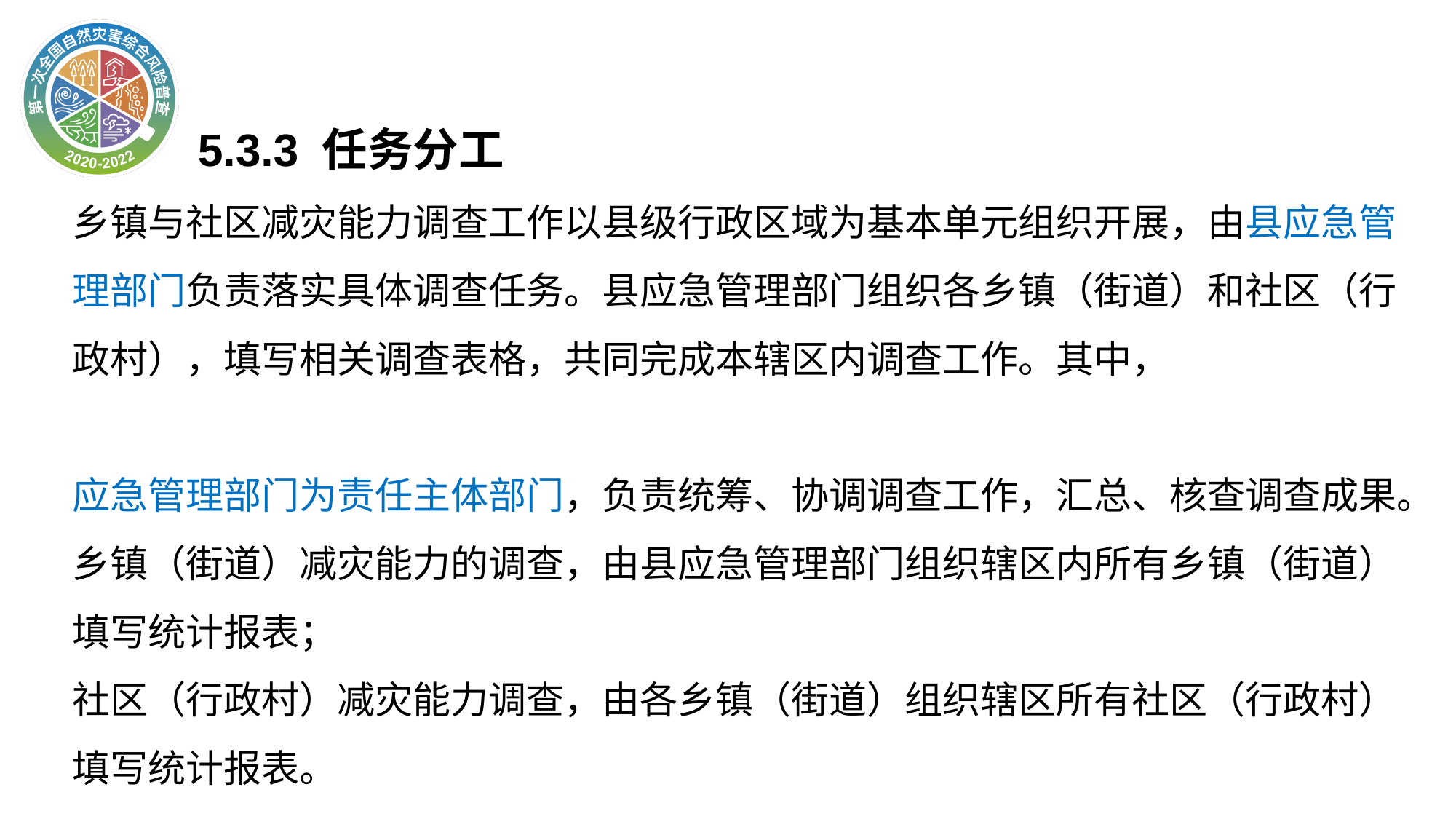

5.3.3 任务分工
乡镇与社区减灾能力调查工作以县级行政区域为基本单元组织开展，由县应急管理部门负责落实具体调查任务。县应急管理部门组织各乡镇（街道）和社区（行政村），填写相关调查表格，共同完成本辖区内调查工作。其中，

应急管理部门为责任主体部门，负责统筹、协调调查工作，汇总、核查调查成果。
乡镇（街道）减灾能力的调查，由县应急管理部门组织辖区内所有乡镇（街道）填写统计报表；
社区（行政村）减灾能力调查，由各乡镇（街道）组织辖区所有社区（行政村）填写统计报表。